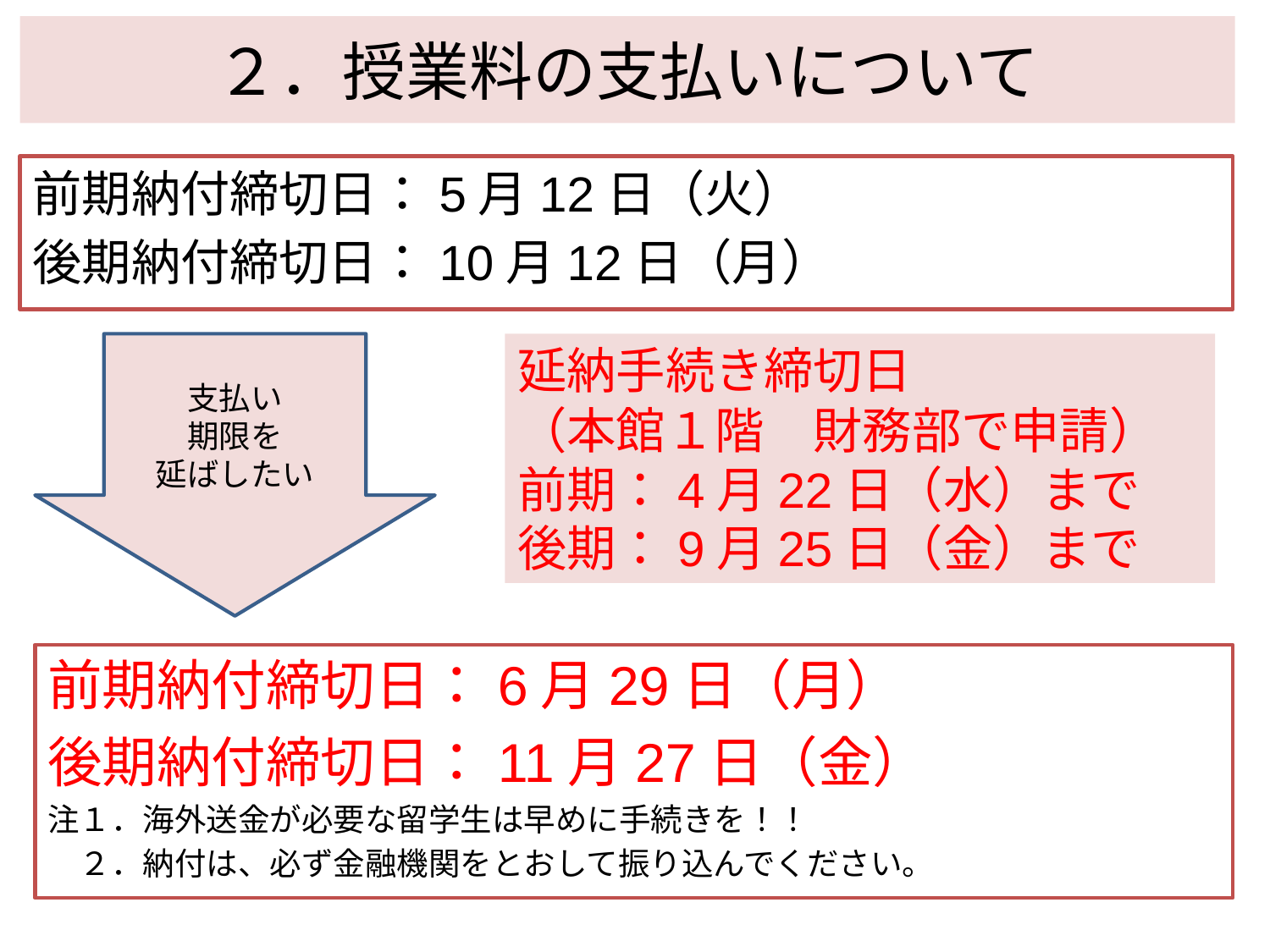

# ２．授業料の支払いについて
前期納付締切日：5月12日（火）
後期納付締切日：10月12日（月）
延納手続き締切日
（本館１階　財務部で申請）
前期：4月22日（水）まで
後期：9月25日（金）まで
支払い
期限を
延ばしたい
前期納付締切日：6月29日（月）
後期納付締切日：11月27日（金）
注１．海外送金が必要な留学生は早めに手続きを！！
　２．納付は、必ず金融機関をとおして振り込んでください。